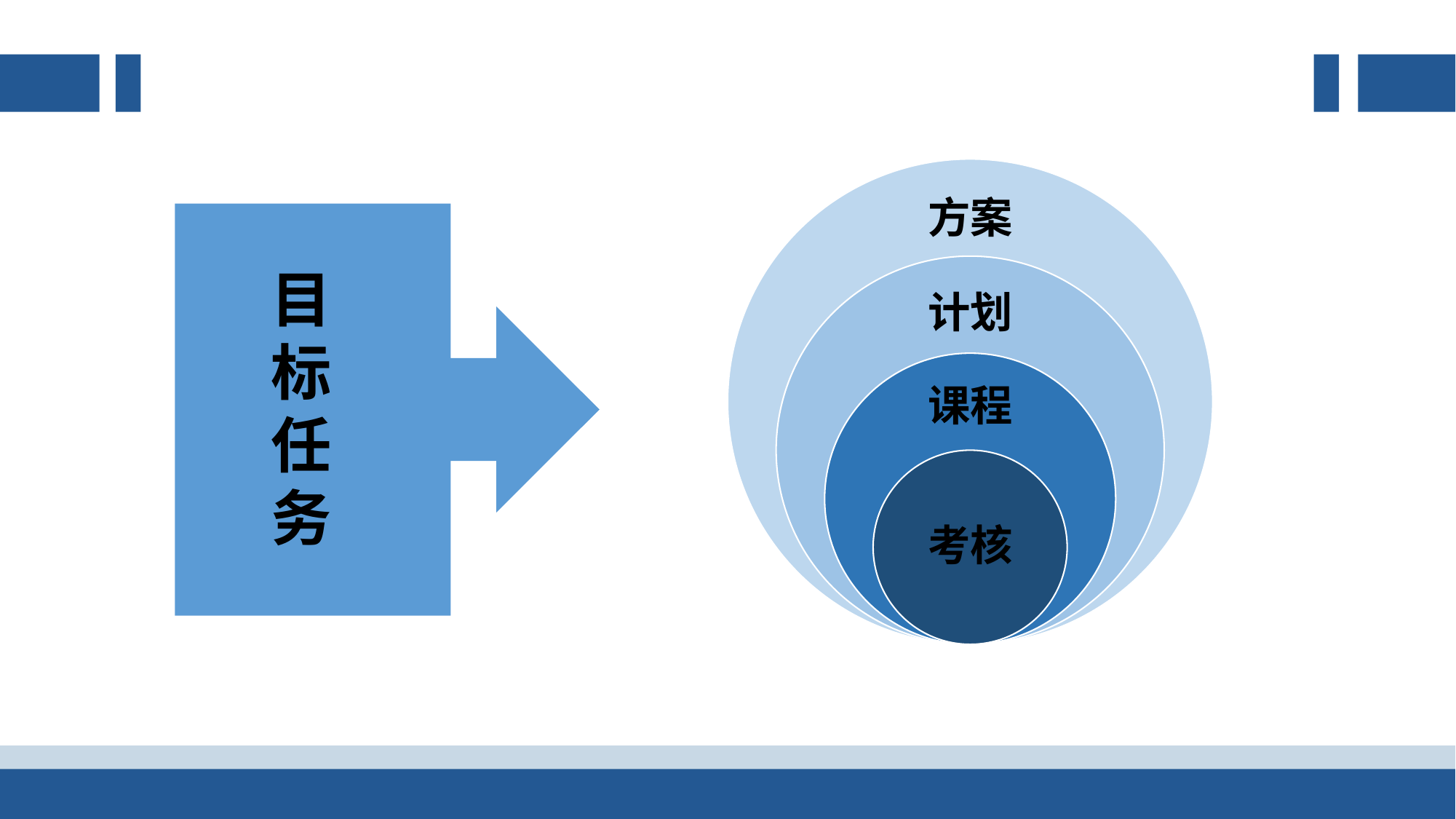

方案
计划
课程
考核

目
标
任
务